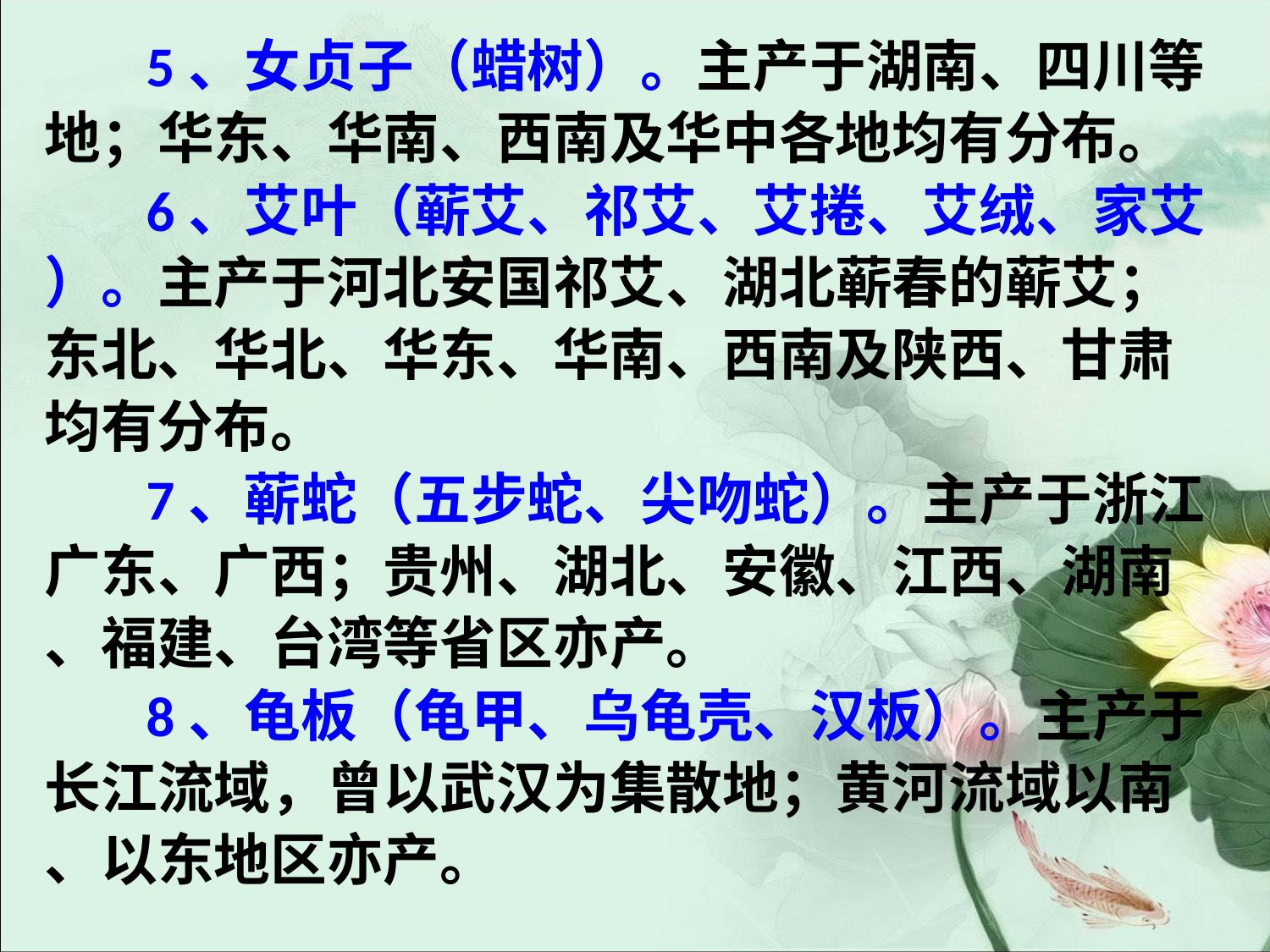

#
        5、女贞子（蜡树）。主产于湖南、四川等
地；华东、华南、西南及华中各地均有分布。
        6、艾叶（蕲艾、祁艾、艾捲、艾绒、家艾
）。主产于河北安国祁艾、湖北蕲春的蕲艾；
东北、华北、华东、华南、西南及陕西、甘肃
均有分布。
        7、蕲蛇（五步蛇、尖吻蛇）。主产于浙江
广东、广西；贵州、湖北、安徽、江西、湖南
、福建、台湾等省区亦产。
        8、龟板（龟甲、乌龟壳、汉板）。主产于
长江流域，曾以武汉为集散地；黄河流域以南
、以东地区亦产。